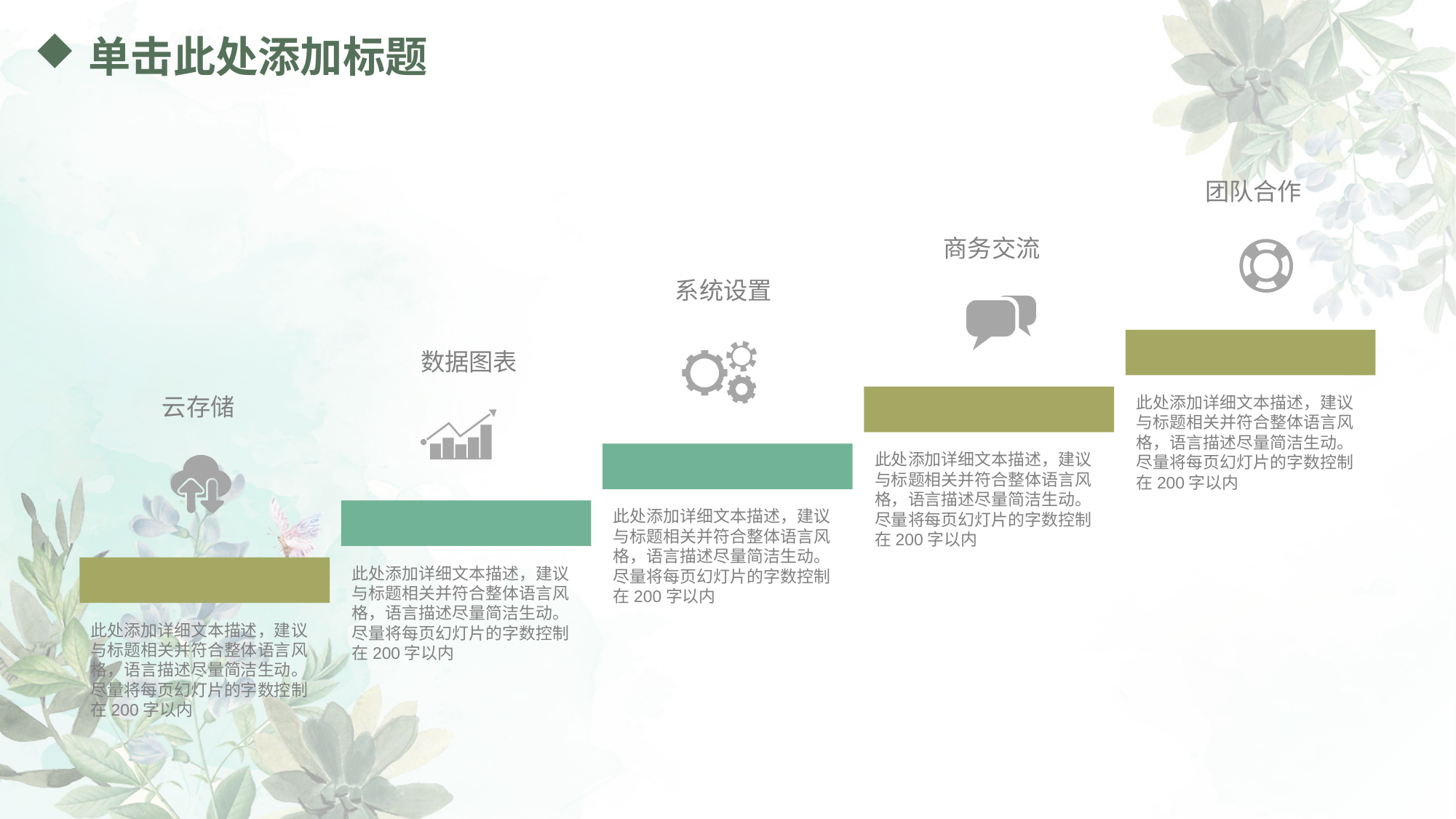

# 单击此处添加标题
团队合作

此处添加详细文本描述，建议与标题相关并符合整体语言风格，语言描述尽量简洁生动。尽量将每页幻灯片的字数控制在200字以内
商务交流

此处添加详细文本描述，建议与标题相关并符合整体语言风格，语言描述尽量简洁生动。尽量将每页幻灯片的字数控制在200字以内
系统设置

此处添加详细文本描述，建议与标题相关并符合整体语言风格，语言描述尽量简洁生动。尽量将每页幻灯片的字数控制在200字以内
数据图表

此处添加详细文本描述，建议与标题相关并符合整体语言风格，语言描述尽量简洁生动。尽量将每页幻灯片的字数控制在200字以内
云存储

此处添加详细文本描述，建议与标题相关并符合整体语言风格，语言描述尽量简洁生动。尽量将每页幻灯片的字数控制在200字以内